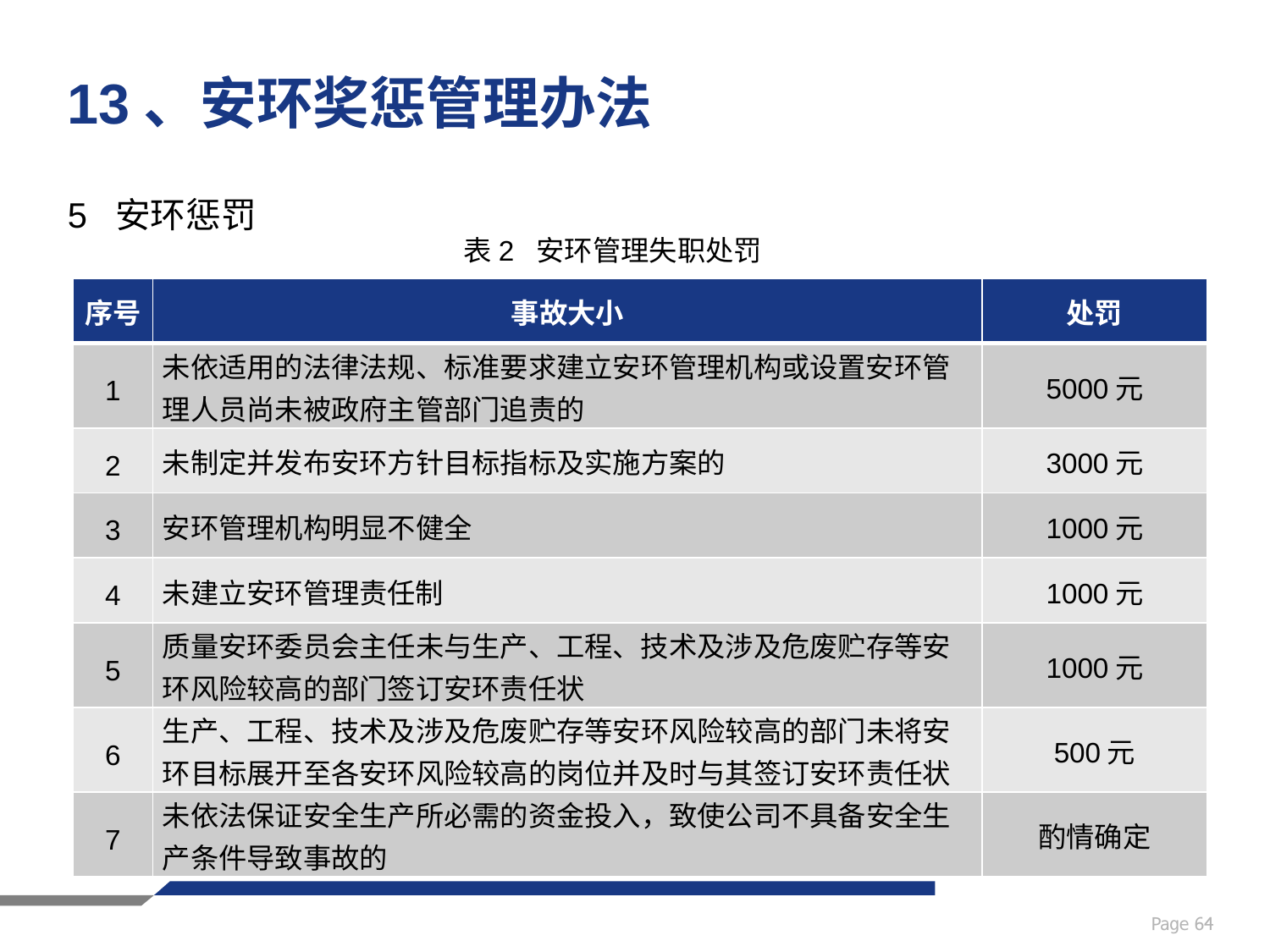

# 13、安环奖惩管理办法
5  安环惩罚
表2  安环管理失职处罚
| 序号 | 事故大小 | 处罚 |
| --- | --- | --- |
| 1 | 未依适用的法律法规、标准要求建立安环管理机构或设置安环管理人员尚未被政府主管部门追责的 | 5000元 |
| 2 | 未制定并发布安环方针目标指标及实施方案的 | 3000元 |
| 3 | 安环管理机构明显不健全 | 1000元 |
| 4 | 未建立安环管理责任制 | 1000元 |
| 5 | 质量安环委员会主任未与生产、工程、技术及涉及危废贮存等安环风险较高的部门签订安环责任状 | 1000元 |
| 6 | 生产、工程、技术及涉及危废贮存等安环风险较高的部门未将安环目标展开至各安环风险较高的岗位并及时与其签订安环责任状 | 500元 |
| 7 | 未依法保证安全生产所必需的资金投入，致使公司不具备安全生产条件导致事故的 | 酌情确定 |
Page 64